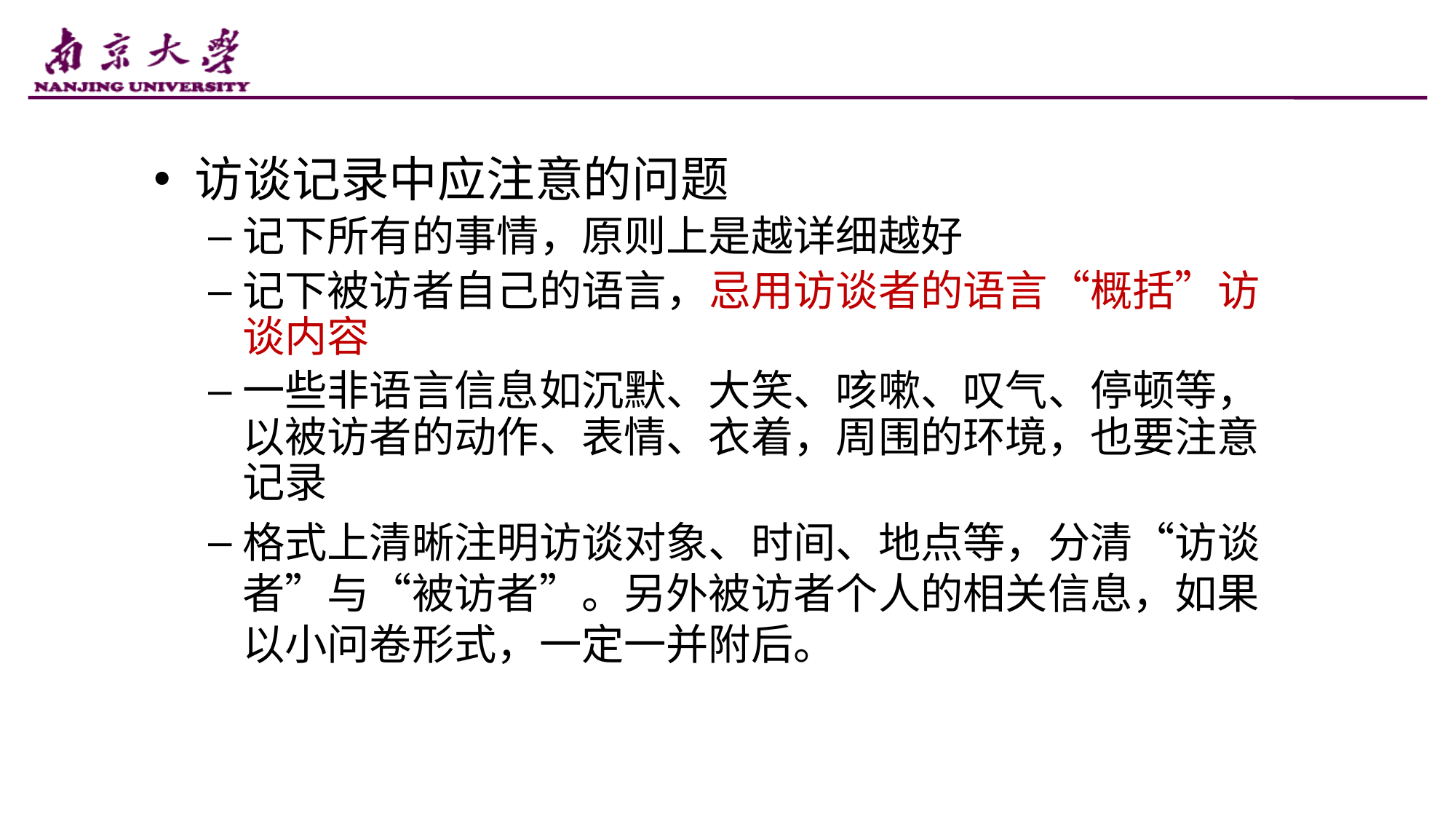

访谈记录中应注意的问题
记下所有的事情，原则上是越详细越好
记下被访者自己的语言，忌用访谈者的语言“概括”访谈内容
一些非语言信息如沉默、大笑、咳嗽、叹气、停顿等，以被访者的动作、表情、衣着，周围的环境，也要注意记录
格式上清晰注明访谈对象、时间、地点等，分清“访谈者”与“被访者”。另外被访者个人的相关信息，如果以小问卷形式，一定一并附后。